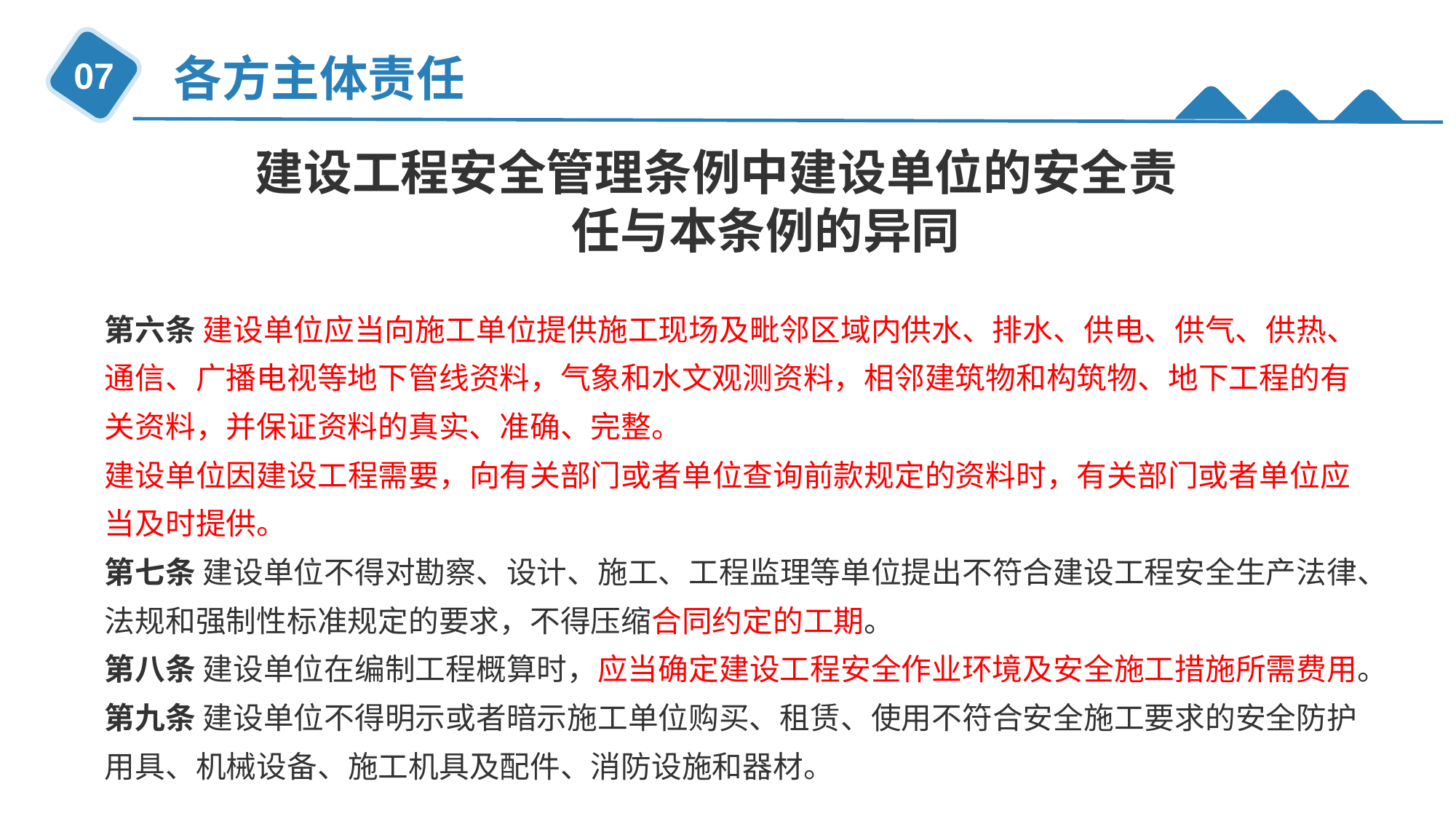

各方主体责任
07

建设工程安全管理条例中建设单位的安全责          任与本条例的异同
第六条 建设单位应当向施工单位提供施工现场及毗邻区域内供水、排水、供电、供气、供热、通信、广播电视等地下管线资料，气象和水文观测资料，相邻建筑物和构筑物、地下工程的有关资料，并保证资料的真实、准确、完整。
建设单位因建设工程需要，向有关部门或者单位查询前款规定的资料时，有关部门或者单位应当及时提供。
第七条 建设单位不得对勘察、设计、施工、工程监理等单位提出不符合建设工程安全生产法律、法规和强制性标准规定的要求，不得压缩合同约定的工期。
第八条 建设单位在编制工程概算时，应当确定建设工程安全作业环境及安全施工措施所需费用。
第九条 建设单位不得明示或者暗示施工单位购买、租赁、使用不符合安全施工要求的安全防护用具、机械设备、施工机具及配件、消防设施和器材。